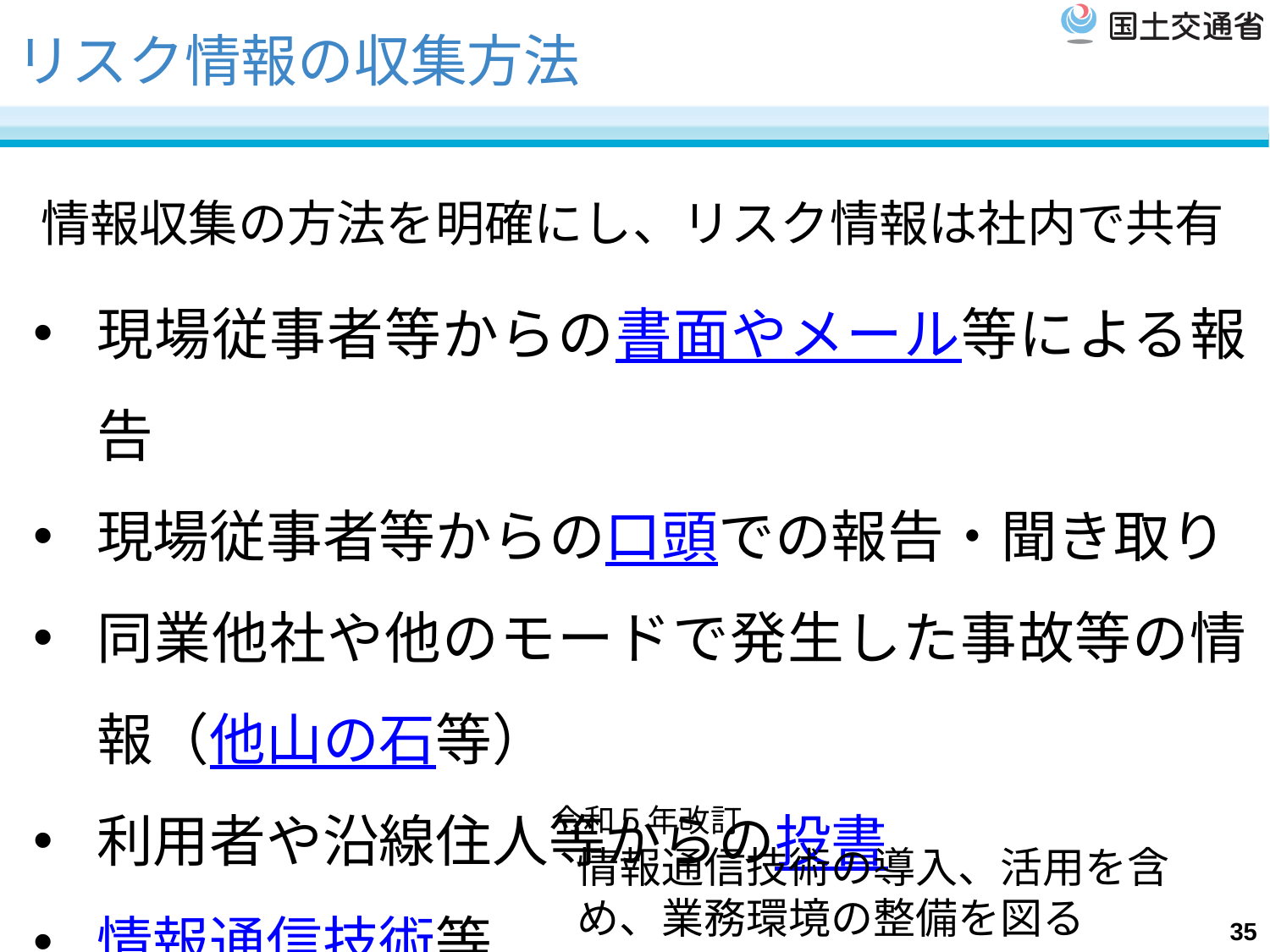

# リスク情報の収集方法
情報収集の方法を明確にし、リスク情報は社内で共有
現場従事者等からの書面やメール等による報告
現場従事者等からの口頭での報告・聞き取り
同業他社や他のモードで発生した事故等の情報（他山の石等）
利用者や沿線住人等からの投書
情報通信技術等
令和５年改訂
情報通信技術の導入、活用を含め、業務環境の整備を図る
35